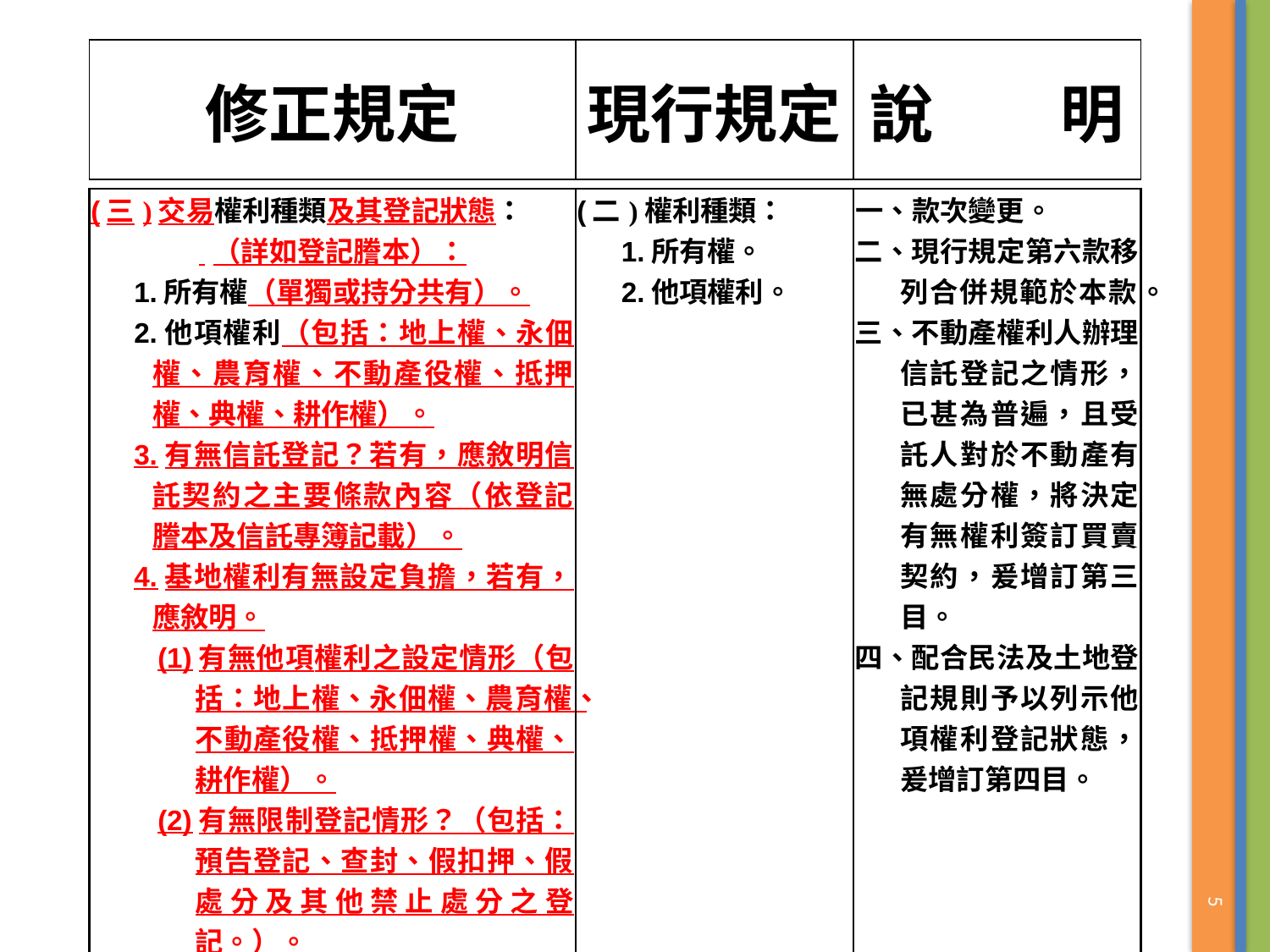

| 修正規定 | 現行規定 | 說　　明 |
| --- | --- | --- |
| (三)交易權利種類及其登記狀態： （詳如登記謄本）： 1.所有權（單獨或持分共有）。 2.他項權利（包括：地上權、永佃權、農育權、不動產役權、抵押權、典權、耕作權）。 3.有無信託登記？若有，應敘明信託契約之主要條款內容（依登記謄本及信託專簿記載）。 4.基地權利有無設定負擔，若有，應敘明。 (1)有無他項權利之設定情形（包括：地上權、永佃權、農育權、不動產役權、抵押權、典權、耕作權）。 (2)有無限制登記情形？（包括：預告登記、查封、假扣押、假處分及其他禁止處分之登記。）。 (3)其他事項（包括：依民事訴訟法第二百五十四條規定及其他相關之註記等）。 | (二)權利種類： 1.所有權。 2.他項權利。 | 一、款次變更。 二、現行規定第六款移列合併規範於本款。 三、不動產權利人辦理信託登記之情形，已甚為普遍，且受託人對於不動產有無處分權，將決定有無權利簽訂買賣契約，爰增訂第三目。 四、配合民法及土地登記規則予以列示他項權利登記狀態，爰增訂第四目。 |
| --- | --- | --- |
5